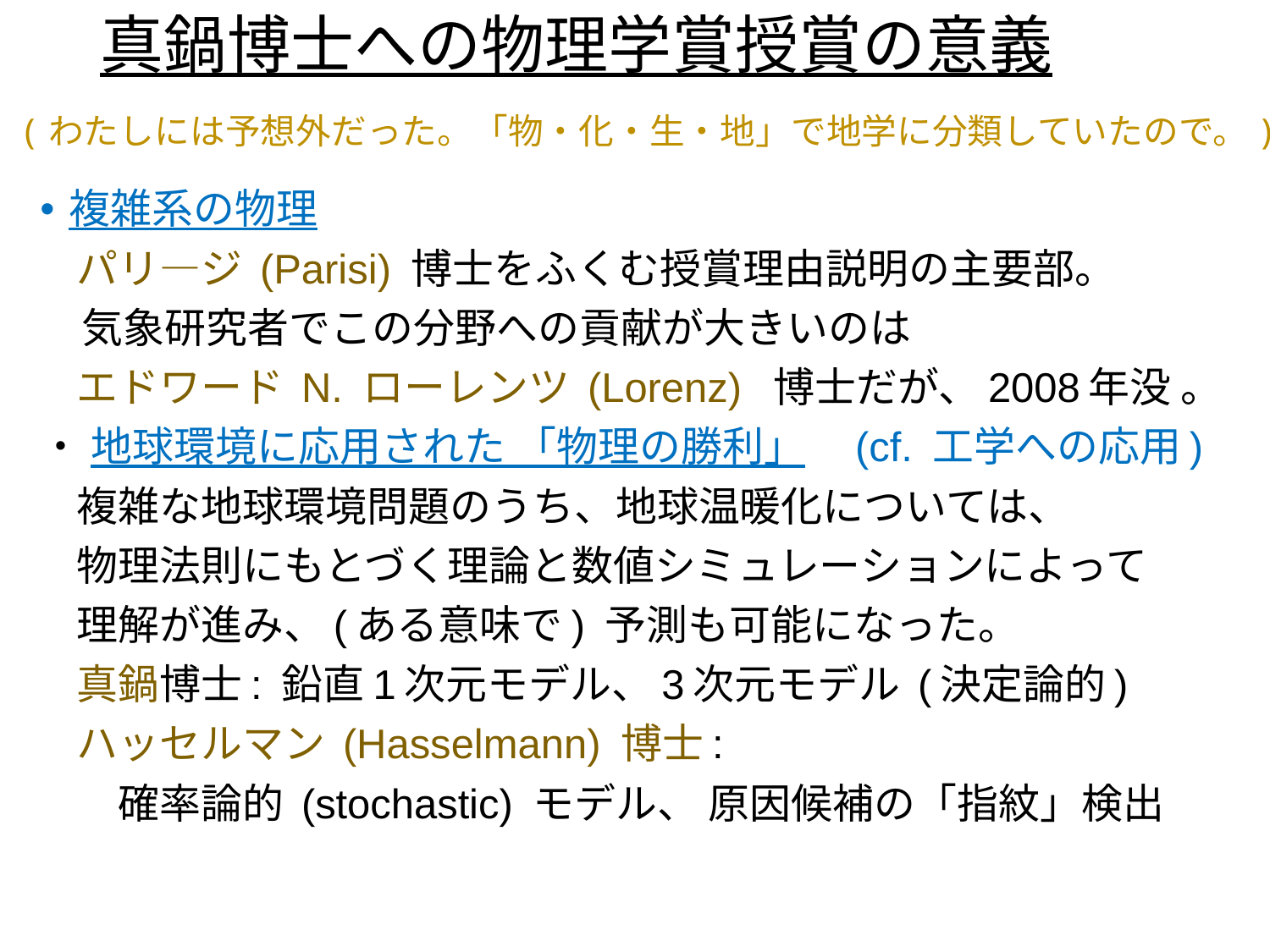

# 真鍋博士への物理学賞授賞の意義
(わたしには予想外だった。「物・化・生・地」で地学に分類していたので。)
複雑系の物理
   パリ―ジ (Parisi) 博士をふくむ授賞理由説明の主要部。
　気象研究者でこの分野への貢献が大きいのは
   エドワード N. ローレンツ (Lorenz)  博士だが、2008年没 。
・ 地球環境に応用された 「物理の勝利」　(cf. 工学への応用)
   複雑な地球環境問題のうち、地球温暖化については、
   物理法則にもとづく理論と数値シミュレーションによって
   理解が進み、(ある意味で) 予測も可能になった。
   真鍋博士: 鉛直1次元モデル、3次元モデル (決定論的)
   ハッセルマン (Hasselmann) 博士:
   　確率論的 (stochastic) モデル、 原因候補の「指紋」検出